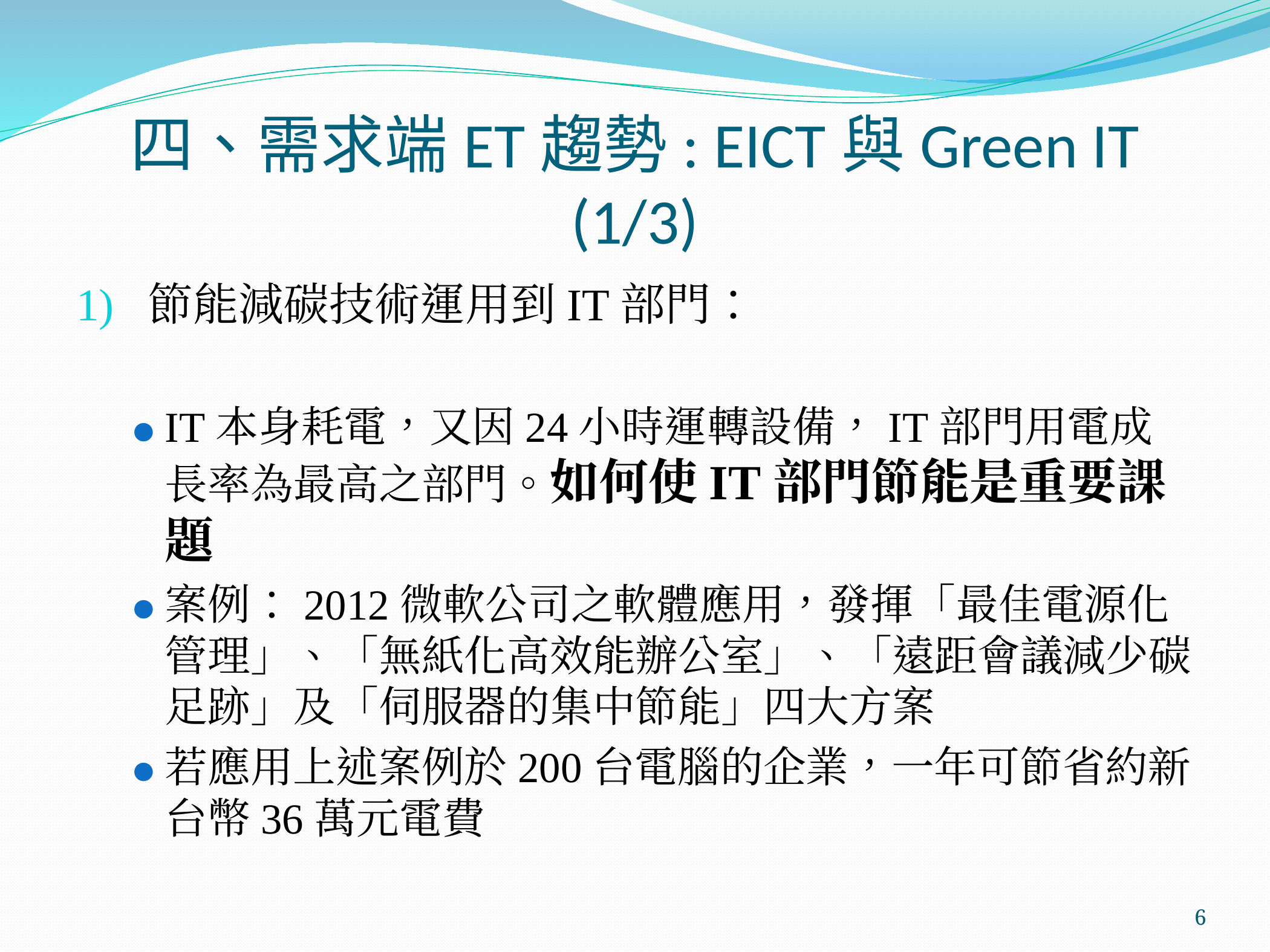

# 四、需求端ET趨勢: EICT與Green IT (1/3)
節能減碳技術運用到IT部門：

IT本身耗電，又因24小時運轉設備，IT部門用電成長率為最高之部門。如何使IT部門節能是重要課題
案例：2012微軟公司之軟體應用，發揮「最佳電源化管理」、「無紙化高效能辦公室」、「遠距會議減少碳足跡」及「伺服器的集中節能」四大方案
若應用上述案例於200台電腦的企業，一年可節省約新台幣36萬元電費
6